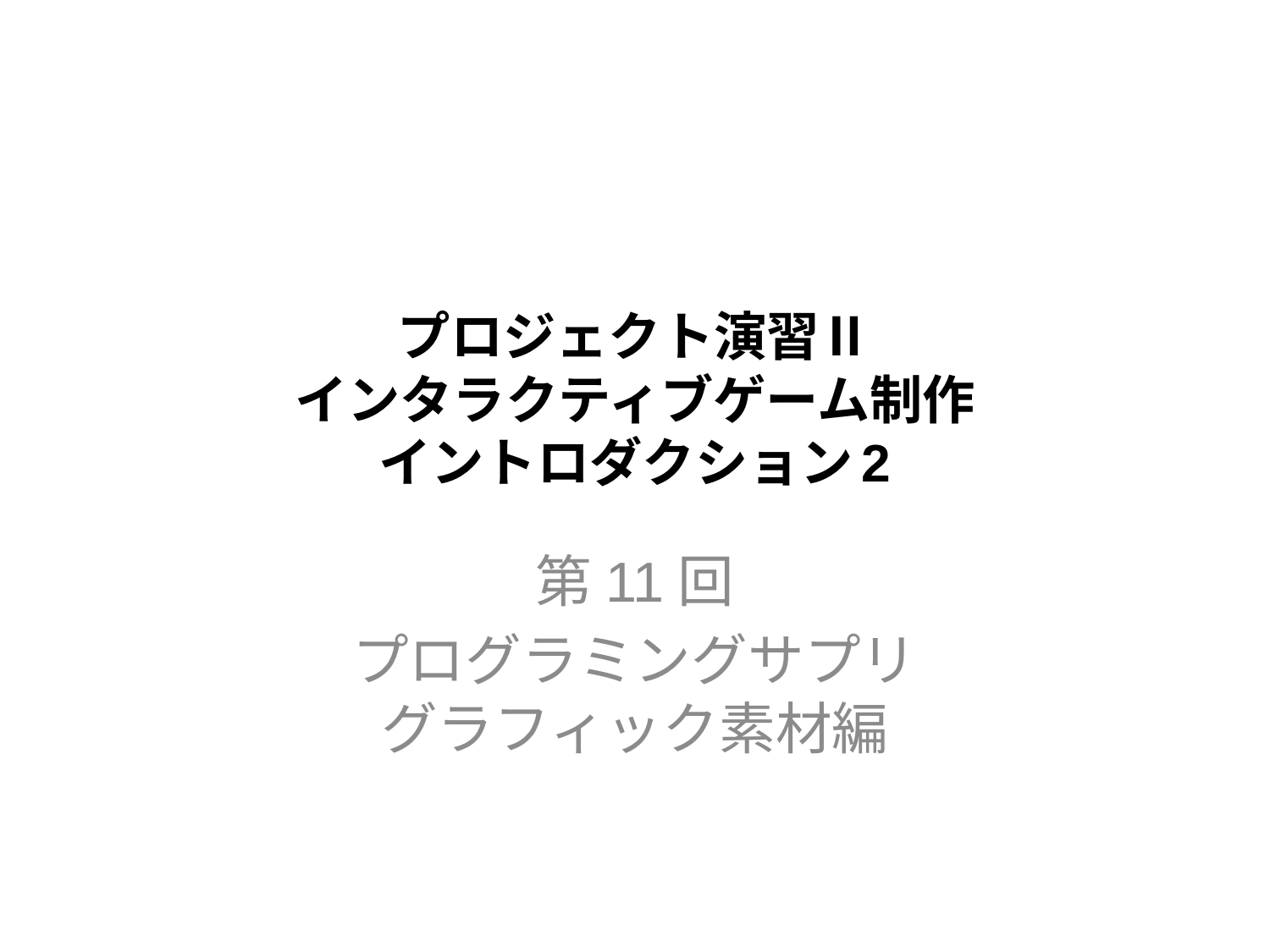

# プロジェクト演習Ⅱ インタラクティブゲーム制作 イントロダクション2
第11回
プログラミングサプリ
グラフィック素材編